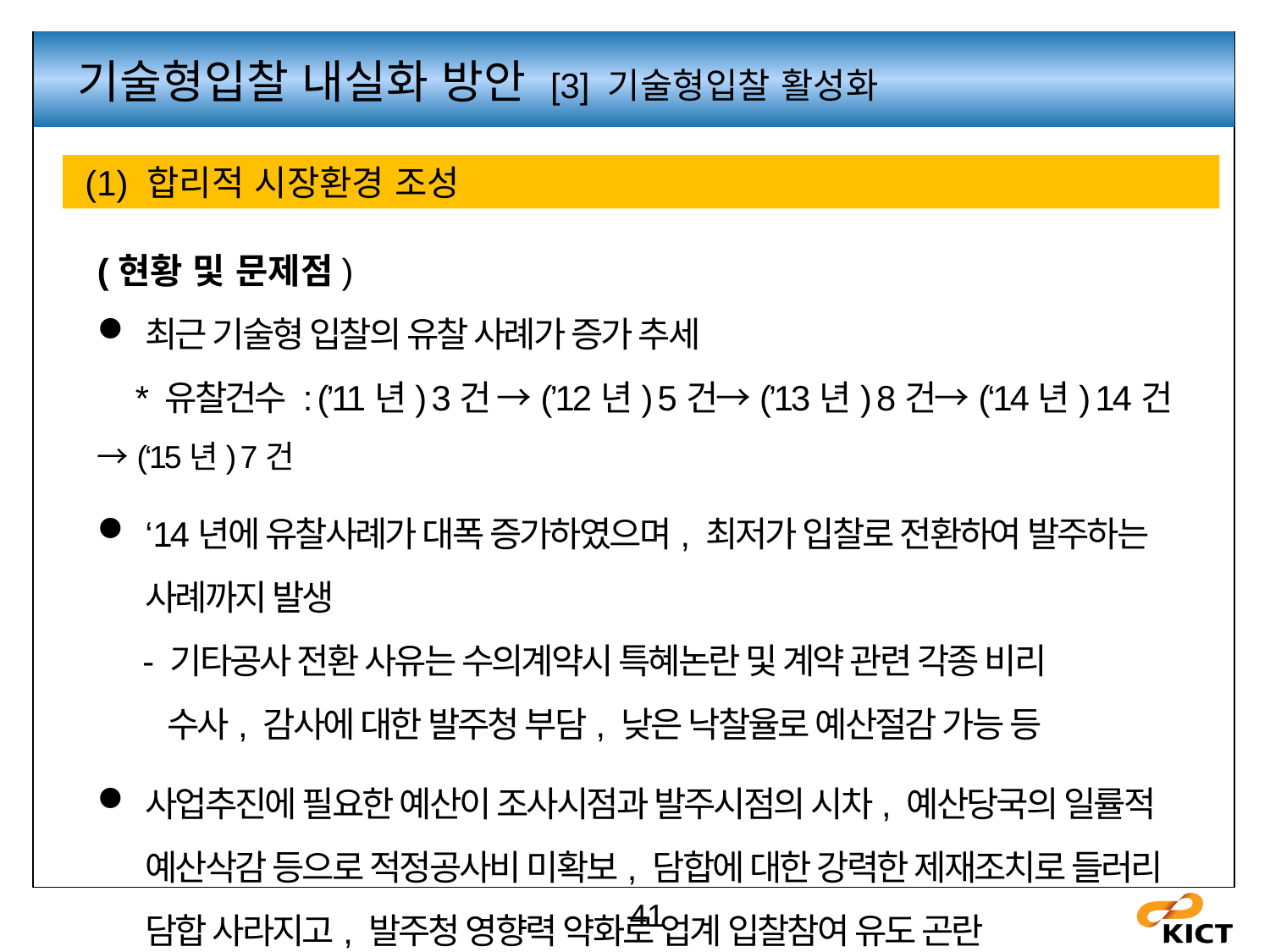

기술형입찰 내실화 방안 [3] 기술형입찰 활성화
 (1) 합리적 시장환경 조성
(현황 및 문제점)
최근 기술형 입찰의 유찰 사례가 증가 추세
     * 유찰건수 : (’11년) 3건 →(’12년) 5건→(’13년) 8건→(‘14년) 14건→(‘15년) 7건

‘14년에 유찰사례가 대폭 증가하였으며, 최저가 입찰로 전환하여 발주하는 사례까지 발생
      - 기타공사 전환 사유는 수의계약시 특혜논란 및 계약 관련 각종 비리
        수사, 감사에 대한 발주청 부담, 낮은 낙찰율로 예산절감 가능 등

사업추진에 필요한 예산이 조사시점과 발주시점의 시차, 예산당국의 일률적 예산삭감 등으로 적정공사비 미확보, 담합에 대한 강력한 제재조치로 들러리 담합 사라지고, 발주청 영향력 약화로 업계 입찰참여 유도 곤란
41